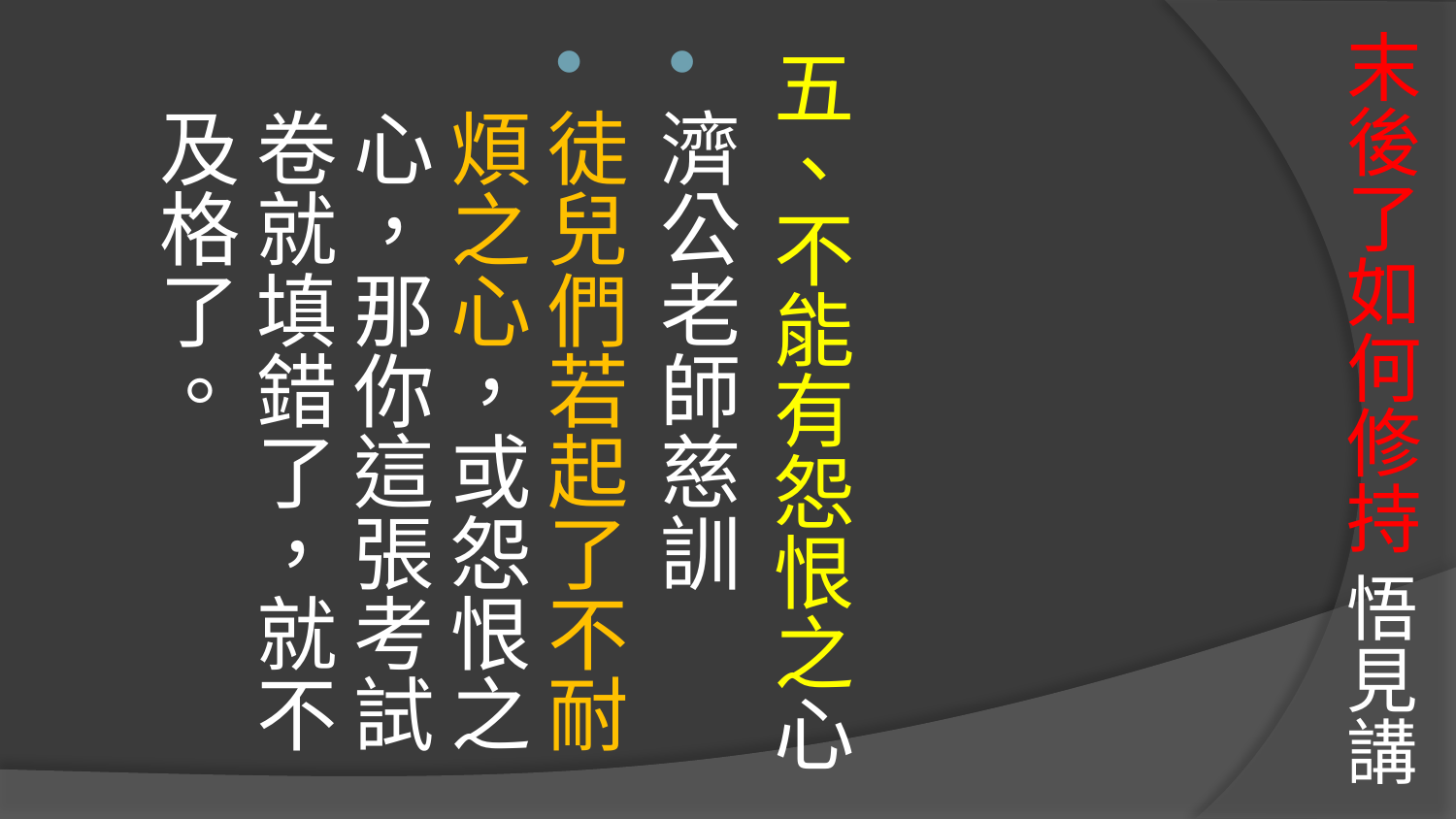

# 末後了如何修持 悟見講
五、不能有怨恨之心
濟公老師慈訓
徒兒們若起了不耐煩之心，或怨恨之心，那你這張考試卷就填錯了，就不及格了。